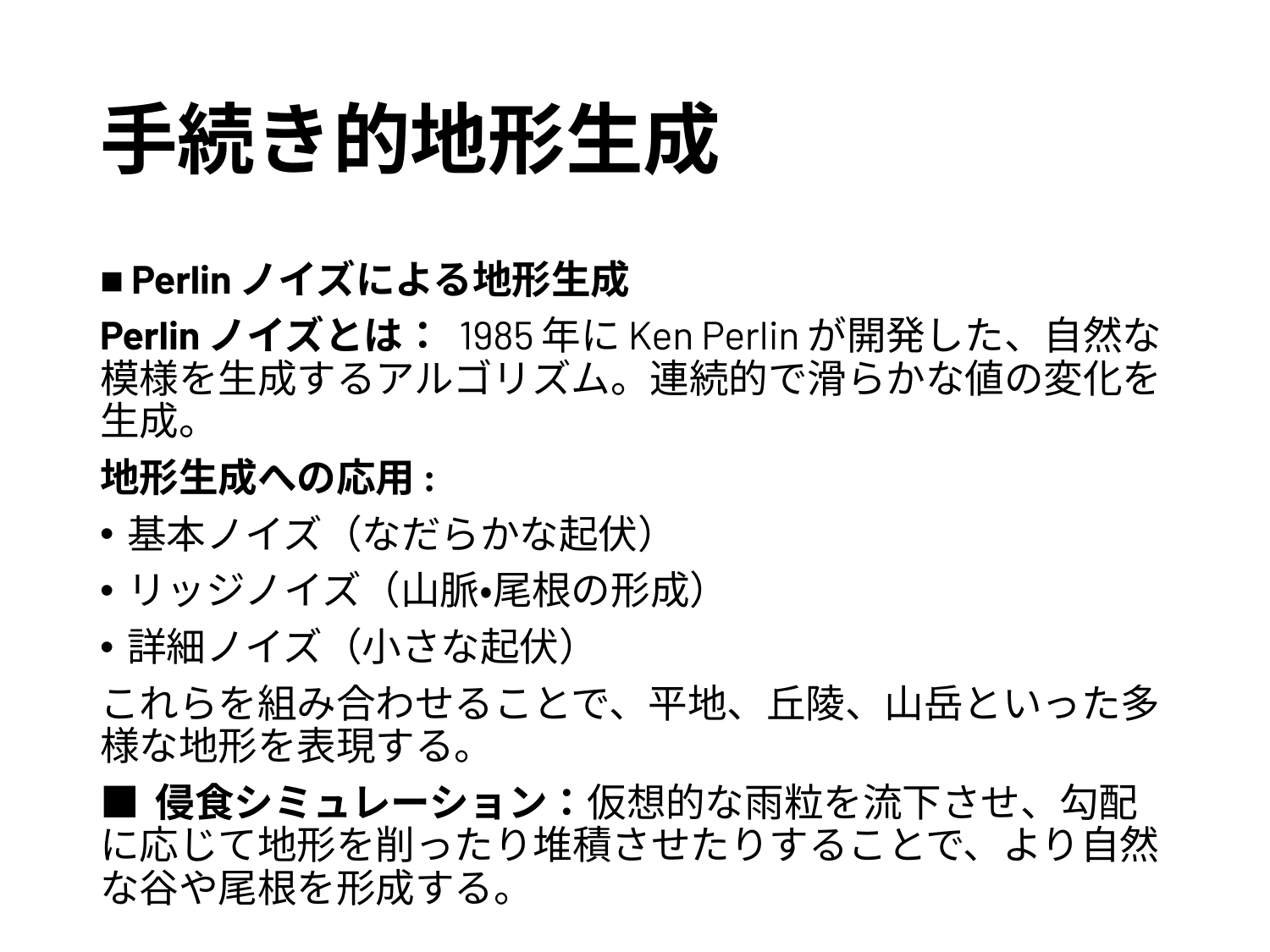

# 手続き的地形生成
■ Perlinノイズによる地形生成
Perlinノイズとは： 1985年にKen Perlinが開発した、自然な模様を生成するアルゴリズム。連続的で滑らかな値の変化を生成。
地形生成への応用:
基本ノイズ（なだらかな起伏）
リッジノイズ（山脈・尾根の形成）
詳細ノイズ（小さな起伏）
これらを組み合わせることで、平地、丘陵、山岳といった多様な地形を表現する。
■ 侵食シミュレーション：仮想的な雨粒を流下させ、勾配に応じて地形を削ったり堆積させたりすることで、より自然な谷や尾根を形成する。